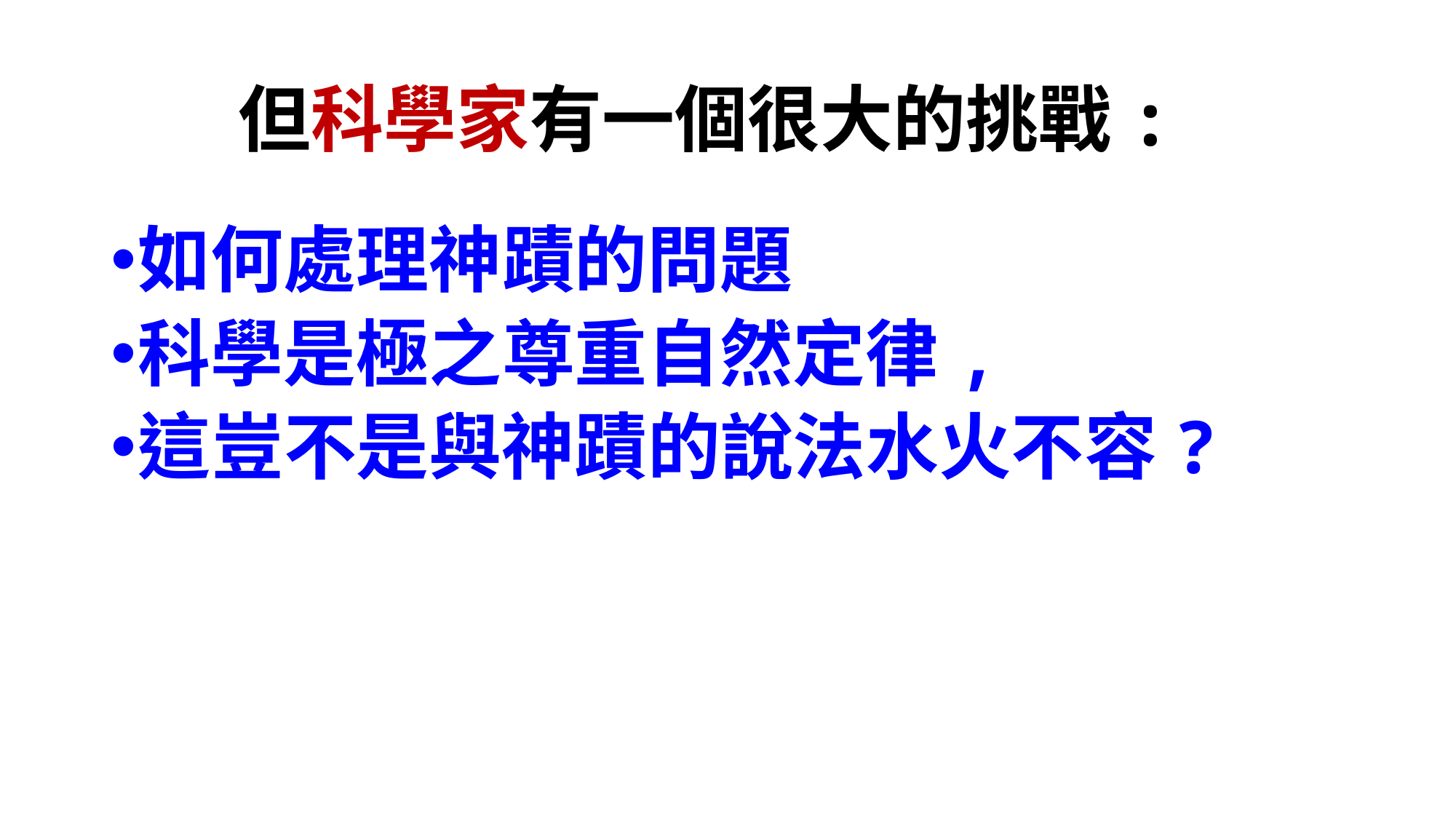

# 但科學家有一個很大的挑戰:
如何處理神蹟的問題
科學是極之尊重自然定律,
這豈不是與神蹟的說法水火不容?